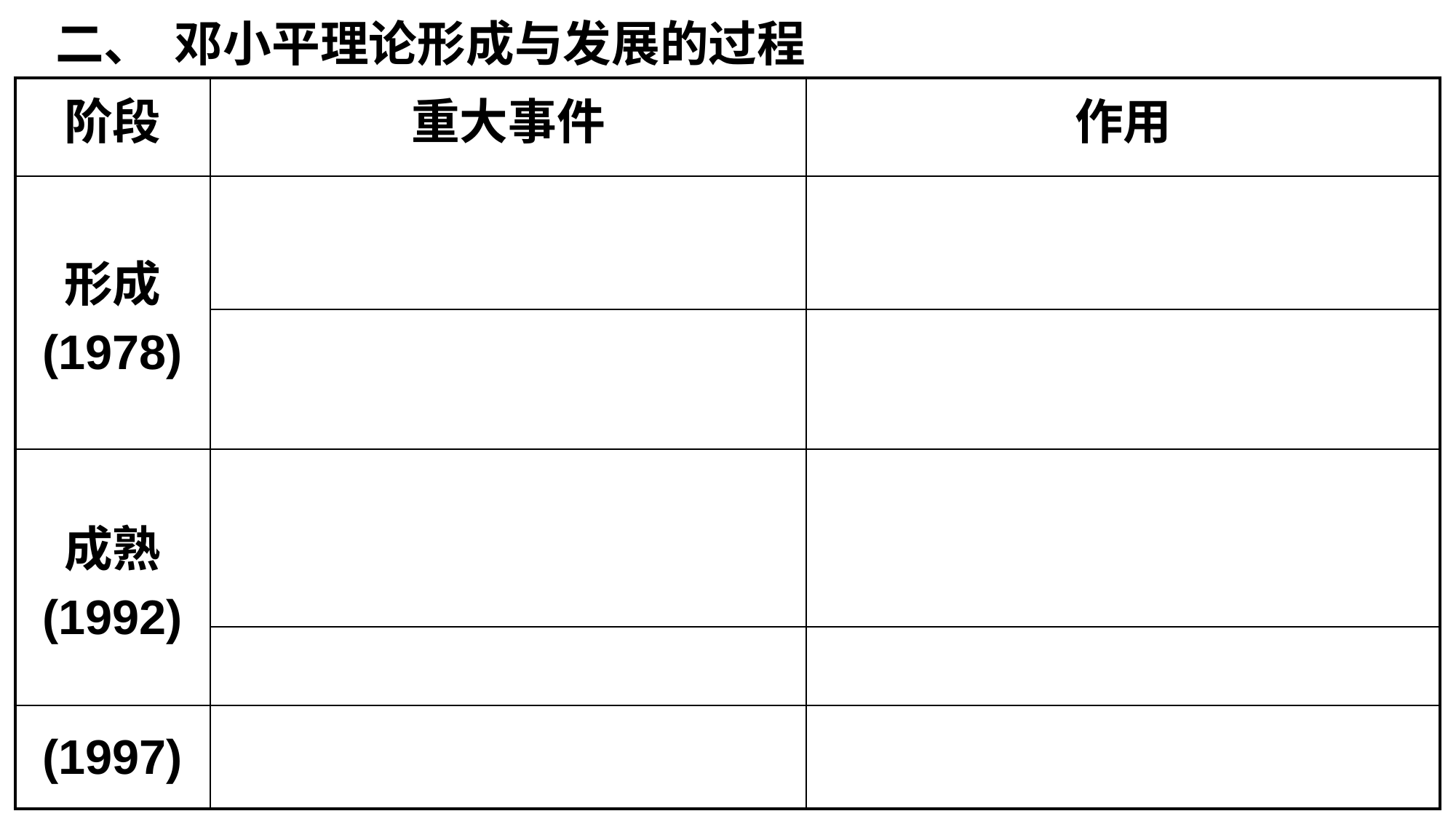

二、  邓小平理论形成与发展的过程
| 阶段 | 重大事件 | 作用 |
| --- | --- | --- |
| 形成 (1978) |  |  |
|  |  |  |
| 成熟 (1992) |  |  |
|  |  |  |
| (1997) |  |  |